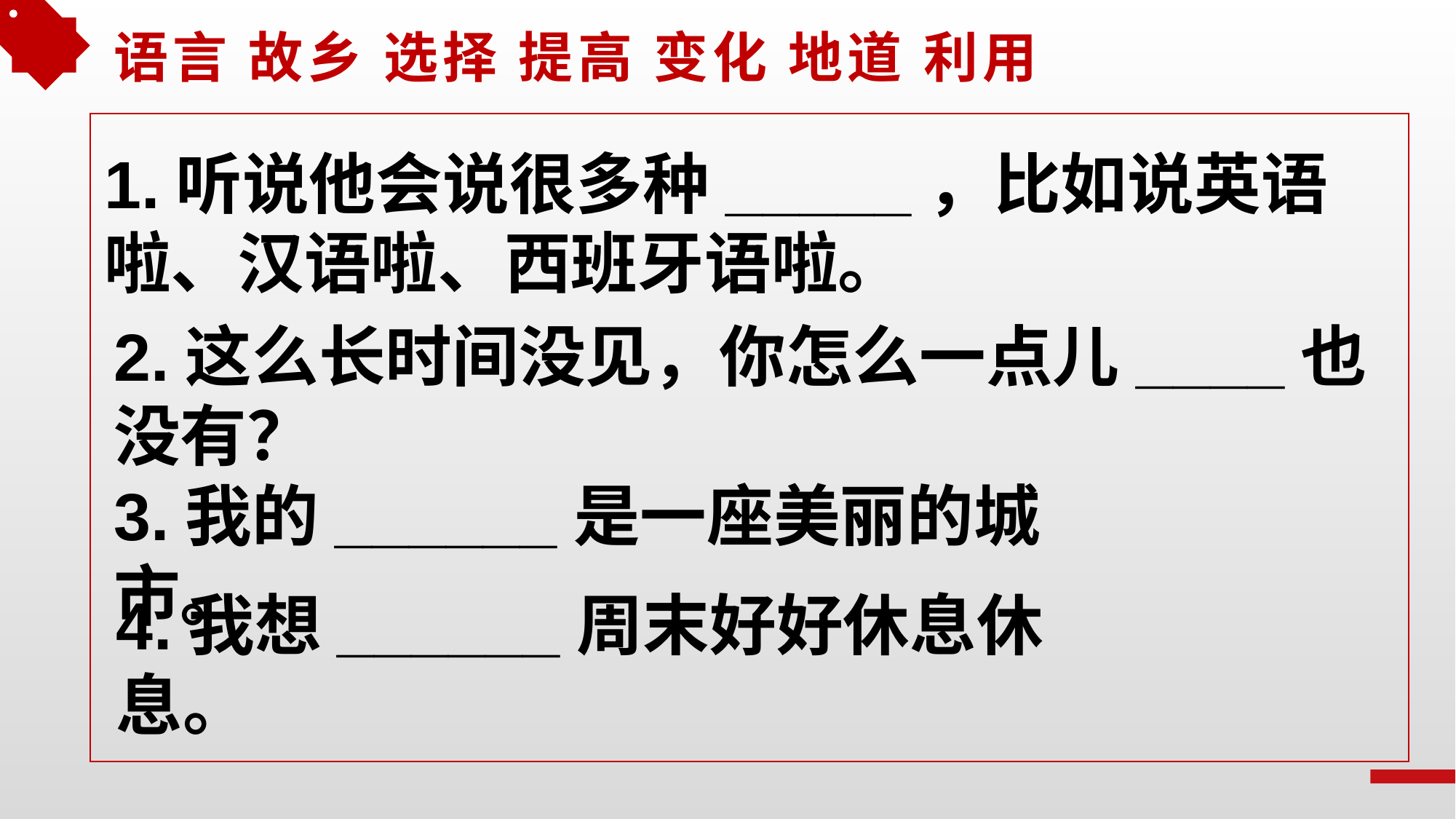

语言 故乡 选择 提高 变化 地道 利用

1.听说他会说很多种_____，比如说英语啦、汉语啦、西班牙语啦。
2.这么长时间没见，你怎么一点儿____也没有？
3.我的______是一座美丽的城市。
4.我想______周末好好休息休息。